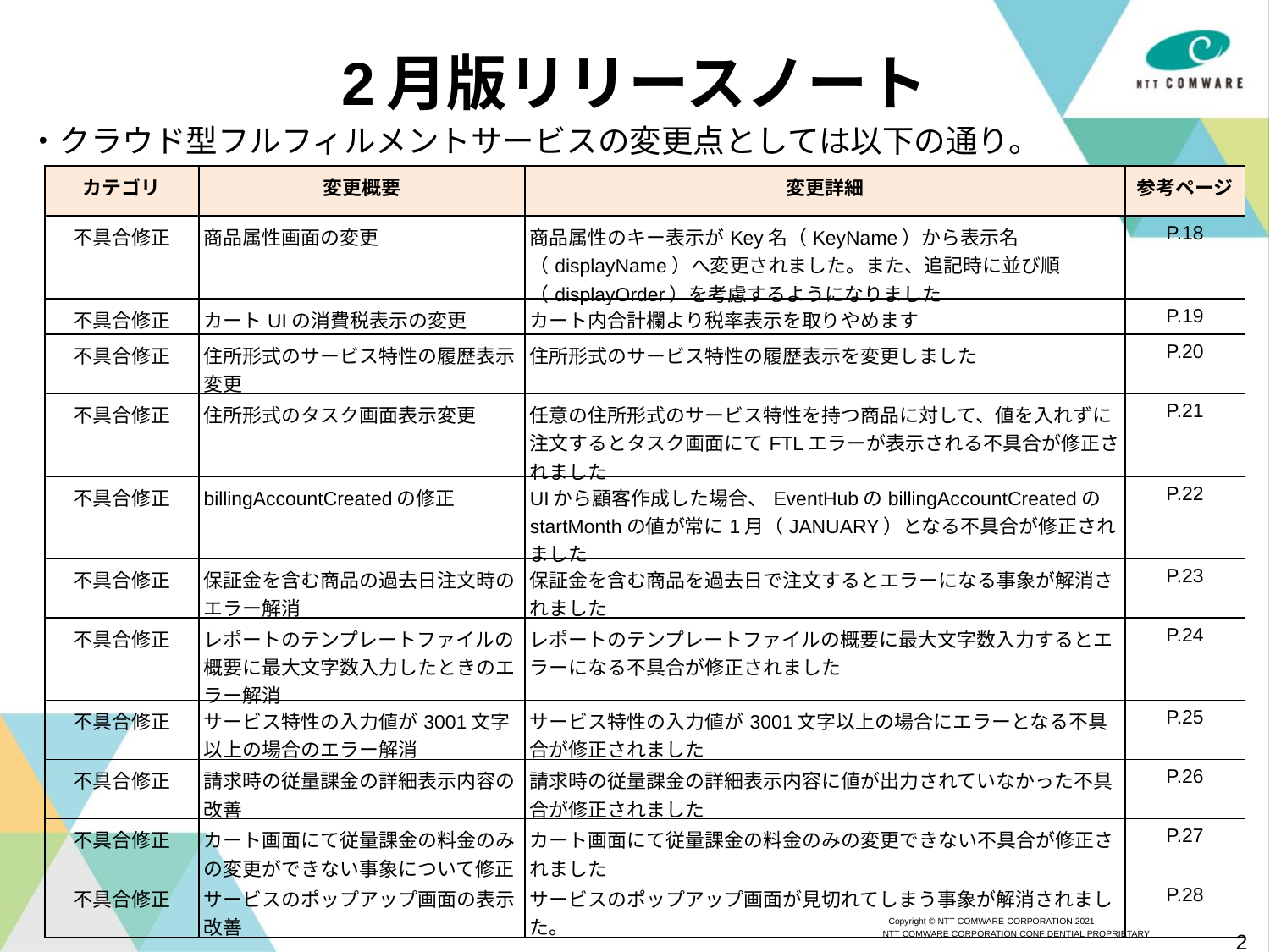

# 2月版リリースノート
・クラウド型フルフィルメントサービスの変更点としては以下の通り。
| カテゴリ | 変更概要 | 変更詳細 | 参考ページ |
| --- | --- | --- | --- |
| 不具合修正 | 商品属性画面の変更 | 商品属性のキー表示がKey名（KeyName）から表示名（displayName）へ変更されました。また、追記時に並び順（displayOrder）を考慮するようになりました | P.18 |
| 不具合修正 | カートUIの消費税表示の変更 | カート内合計欄より税率表示を取りやめます | P.19 |
| 不具合修正 | 住所形式のサービス特性の履歴表示変更 | 住所形式のサービス特性の履歴表示を変更しました | P.20 |
| 不具合修正 | 住所形式のタスク画面表示変更 | 任意の住所形式のサービス特性を持つ商品に対して、値を入れずに注文するとタスク画面にてFTLエラーが表示される不具合が修正されました | P.21 |
| 不具合修正 | billingAccountCreatedの修正 | UIから顧客作成した場合、EventHubのbillingAccountCreatedのstartMonthの値が常に1月（JANUARY）となる不具合が修正されました | P.22 |
| 不具合修正 | 保証金を含む商品の過去日注文時のエラー解消 | 保証金を含む商品を過去日で注文するとエラーになる事象が解消されました | P.23 |
| 不具合修正 | レポートのテンプレートファイルの概要に最大文字数入力したときのエラー解消 | レポートのテンプレートファイルの概要に最大文字数入力するとエラーになる不具合が修正されました | P.24 |
| 不具合修正 | サービス特性の入力値が3001文字以上の場合のエラー解消 | サービス特性の入力値が3001文字以上の場合にエラーとなる不具合が修正されました | P.25 |
| 不具合修正 | 請求時の従量課金の詳細表示内容の改善 | 請求時の従量課金の詳細表示内容に値が出力されていなかった不具合が修正されました | P.26 |
| 不具合修正 | カート画面にて従量課金の料金のみの変更ができない事象について修正 | カート画面にて従量課金の料金のみの変更できない不具合が修正されました | P.27 |
| 不具合修正 | サービスのポップアップ画面の表示改善 | サービスのポップアップ画面が見切れてしまう事象が解消されました。 | P.28 |